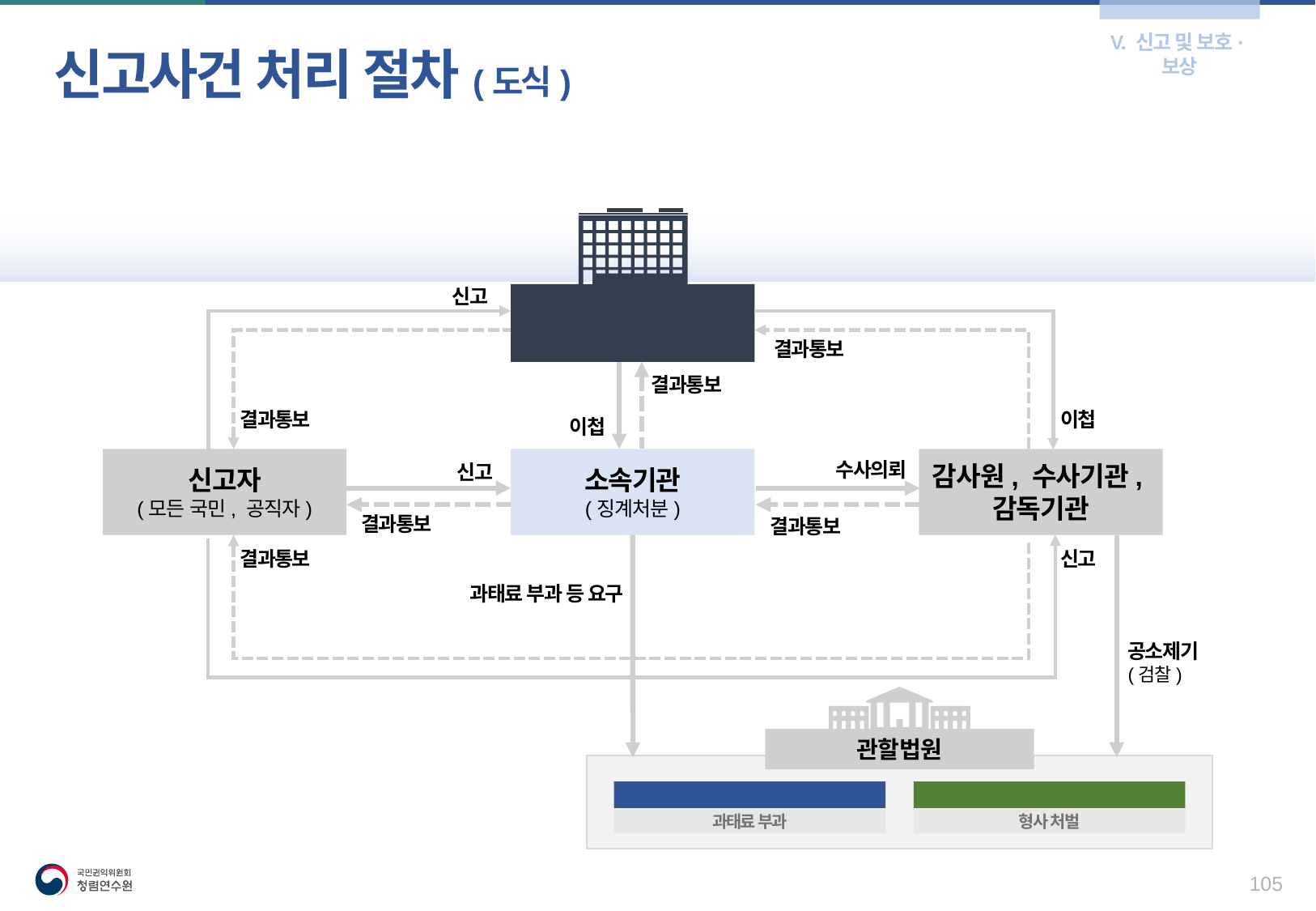

V. 신고 및 보호·보상

신고사건 처리 절차(도식)

신고
권익위
(사실관계 확인)

결과통보
결과통보
결과통보
이첩
이첩
신고자
(모든 국민, 공직자)
소속기관
(징계처분)
감사원, 수사기관,
감독기관
수사의뢰
신고
결과통보
결과통보

결과통보
신고
과태료 부과 등 요구
공소제기
(검찰)

관할법원
과태료 부과 처분
형사 재판
과태료 부과
형사 처벌
105